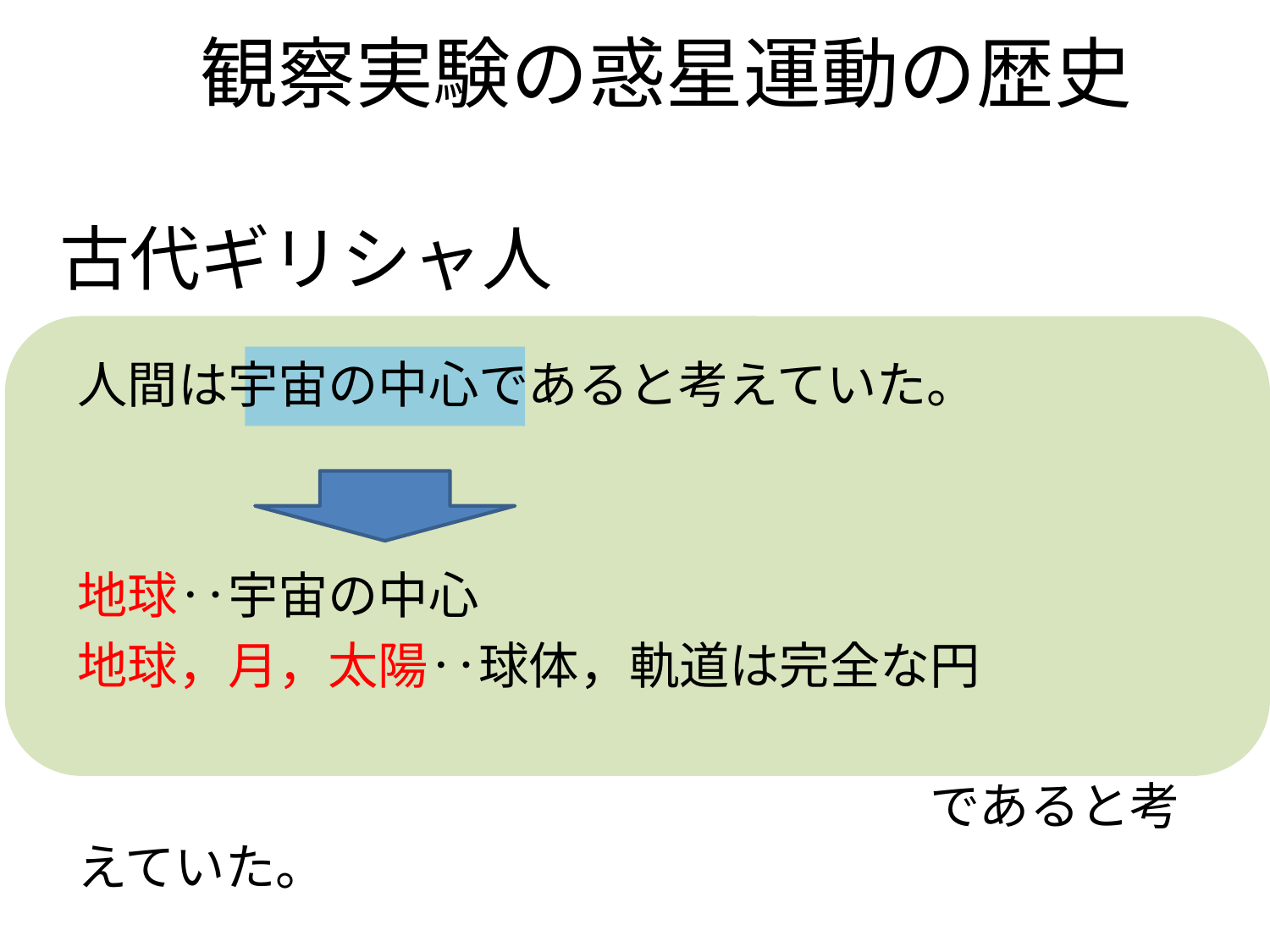

観察実験の惑星運動の歴史
# 古代ギリシャ人

人間は宇宙の中心であると考えていた。

地球‥宇宙の中心
地球，月，太陽‥球体，軌道は完全な円

　　　　　　　　　　　　　　　　　であると考えていた。